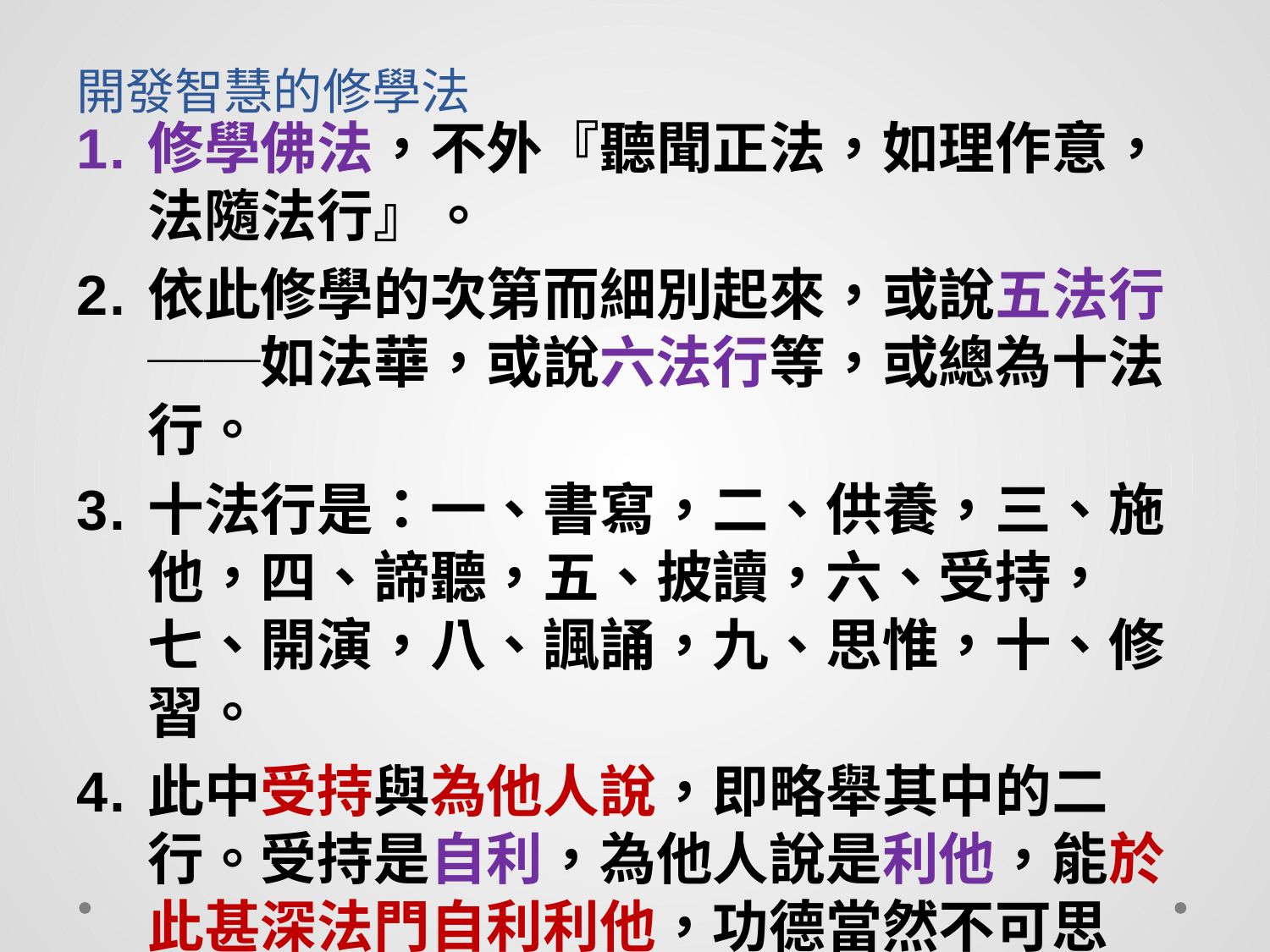

# 開發智慧的修學法
修學佛法，不外『聽聞正法，如理作意，法隨法行』。
依此修學的次第而細別起來，或說五法行──如法華，或說六法行等，或總為十法行。
十法行是：一、書寫，二、供養，三、施他，四、諦聽，五、披讀，六、受持，七、開演，八、諷誦，九、思惟，十、修習。
此中受持與為他人說，即略舉其中的二行。受持是自利，為他人說是利他，能於此甚深法門自利利他，功德當然不可思議。